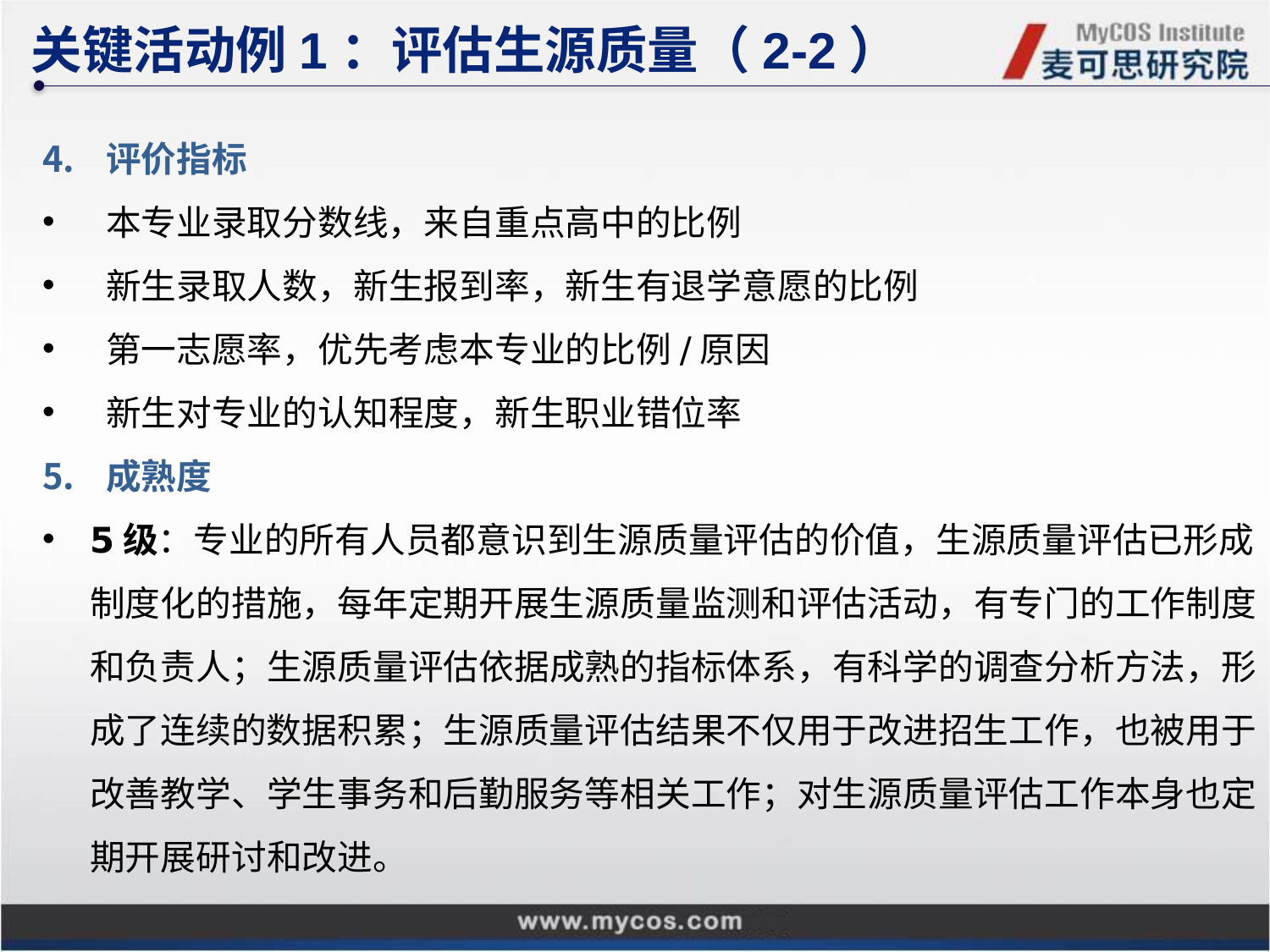

关键活动例1：评估生源质量（2-2）
评价指标
本专业录取分数线，来自重点高中的比例
新生录取人数，新生报到率，新生有退学意愿的比例
第一志愿率，优先考虑本专业的比例/原因
新生对专业的认知程度，新生职业错位率
成熟度
5级：专业的所有人员都意识到生源质量评估的价值，生源质量评估已形成制度化的措施，每年定期开展生源质量监测和评估活动，有专门的工作制度和负责人；生源质量评估依据成熟的指标体系，有科学的调查分析方法，形成了连续的数据积累；生源质量评估结果不仅用于改进招生工作，也被用于改善教学、学生事务和后勤服务等相关工作；对生源质量评估工作本身也定期开展研讨和改进。